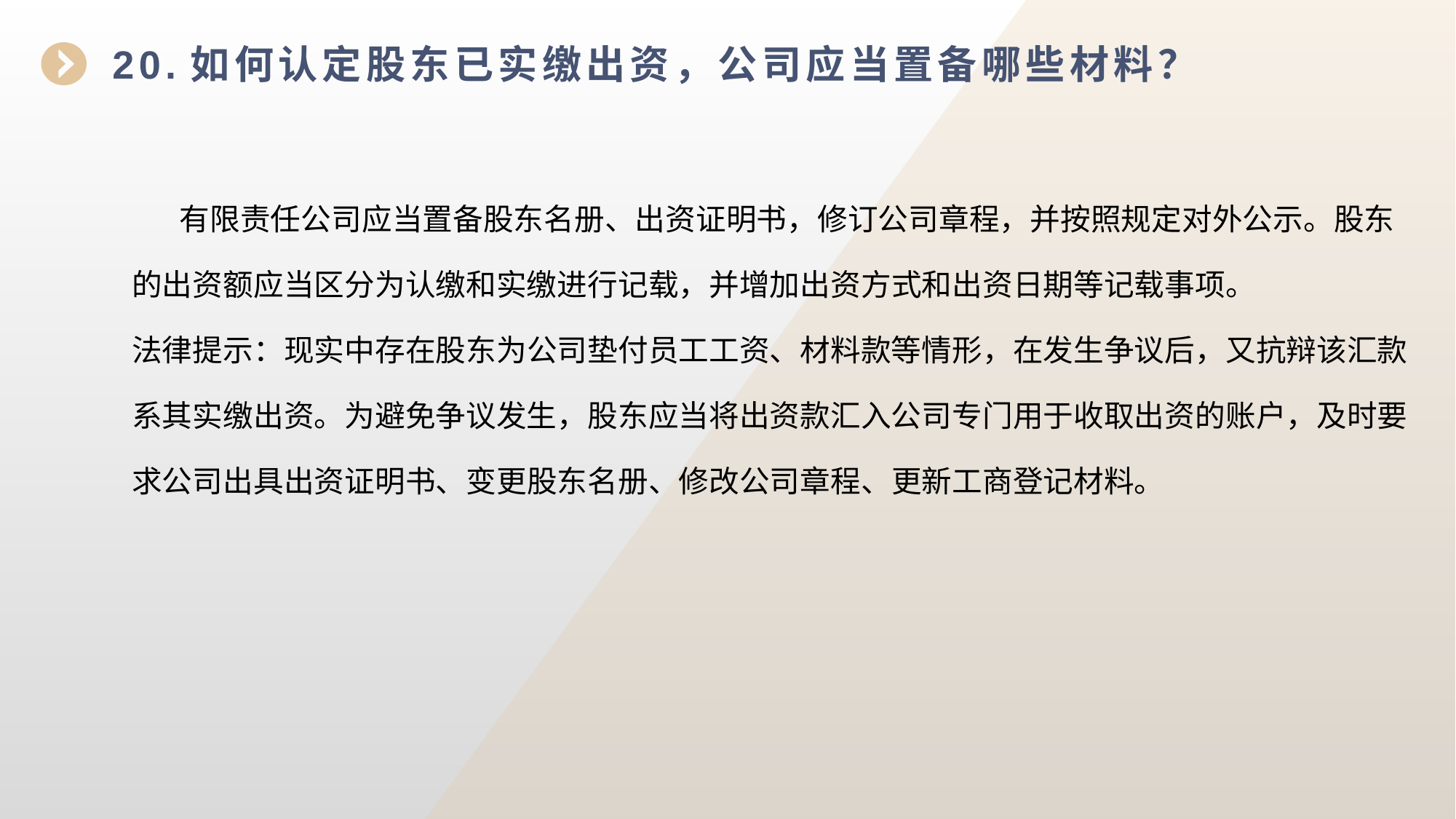

20.如何认定股东已实缴出资，公司应当置备哪些材料？

      有限责任公司应当置备股东名册、出资证明书，修订公司章程，并按照规定对外公示。股东的出资额应当区分为认缴和实缴进行记载，并增加出资方式和出资日期等记载事项。
法律提示：现实中存在股东为公司垫付员工工资、材料款等情形，在发生争议后，又抗辩该汇款系其实缴出资。为避免争议发生，股东应当将出资款汇入公司专门用于收取出资的账户，及时要求公司出具出资证明书、变更股东名册、修改公司章程、更新工商登记材料。